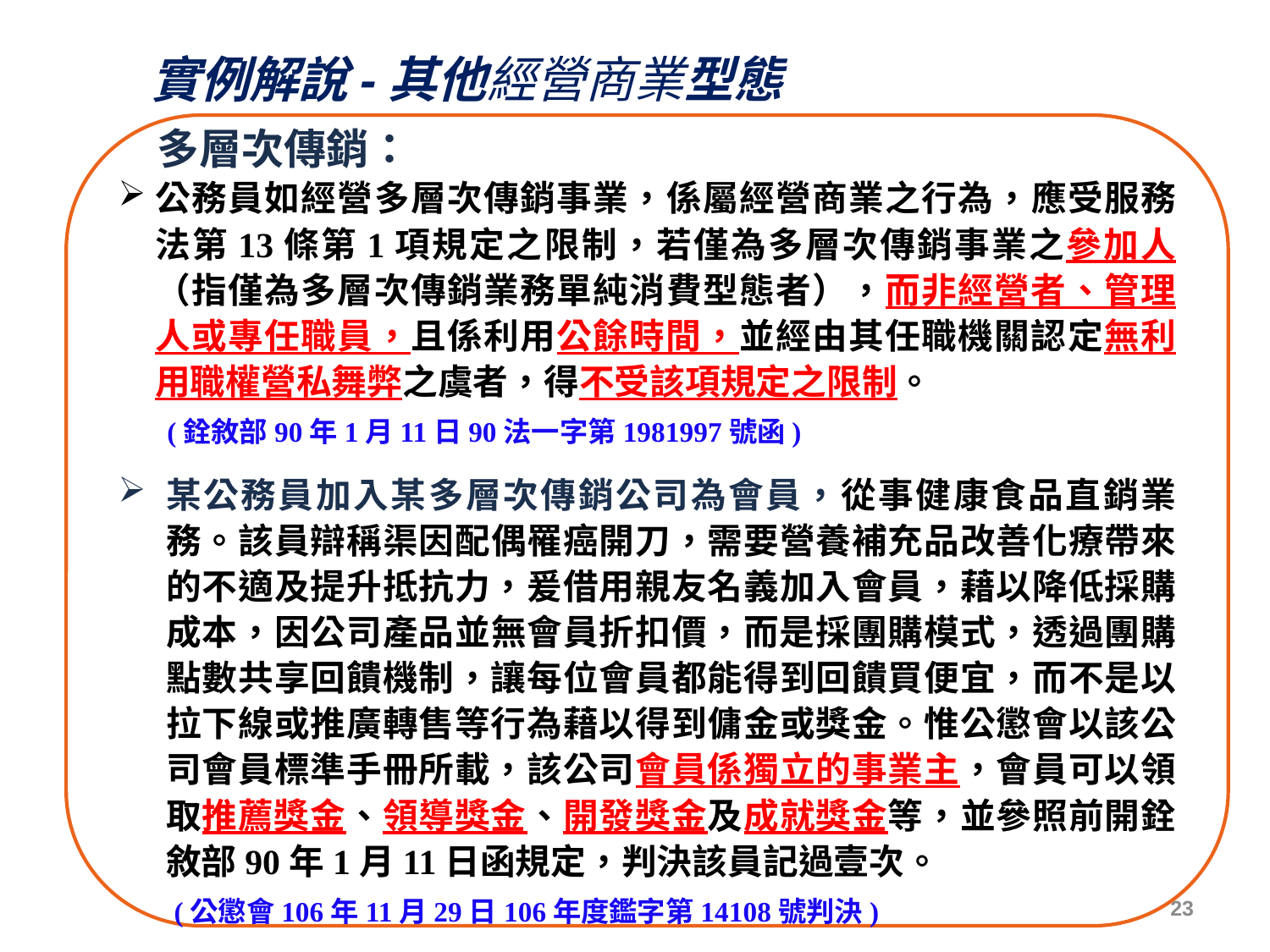

實例解說-其他經營商業型態

   多層次傳銷：
公務員如經營多層次傳銷事業，係屬經營商業之行為，應受服務法第13條第1項規定之限制，若僅為多層次傳銷事業之參加人（指僅為多層次傳銷業務單純消費型態者），而非經營者、管理人或專任職員，且係利用公餘時間，並經由其任職機關認定無利用職權營私舞弊之虞者，得不受該項規定之限制。
       (銓敘部90年1月11日90法一字第1981997號函)
某公務員加入某多層次傳銷公司為會員，從事健康食品直銷業務。該員辯稱渠因配偶罹癌開刀，需要營養補充品改善化療帶來的不適及提升抵抗力，爰借用親友名義加入會員，藉以降低採購成本，因公司產品並無會員折扣價，而是採團購模式，透過團購點數共享回饋機制，讓每位會員都能得到回饋買便宜，而不是以拉下線或推廣轉售等行為藉以得到傭金或獎金。惟公懲會以該公司會員標準手冊所載，該公司會員係獨立的事業主，會員可以領取推薦獎金、領導獎金、開發獎金及成就獎金等，並參照前開銓敘部90年1月11日函規定，判決該員記過壹次。
        (公懲會106年11月29日106年度鑑字第14108號判決)

23